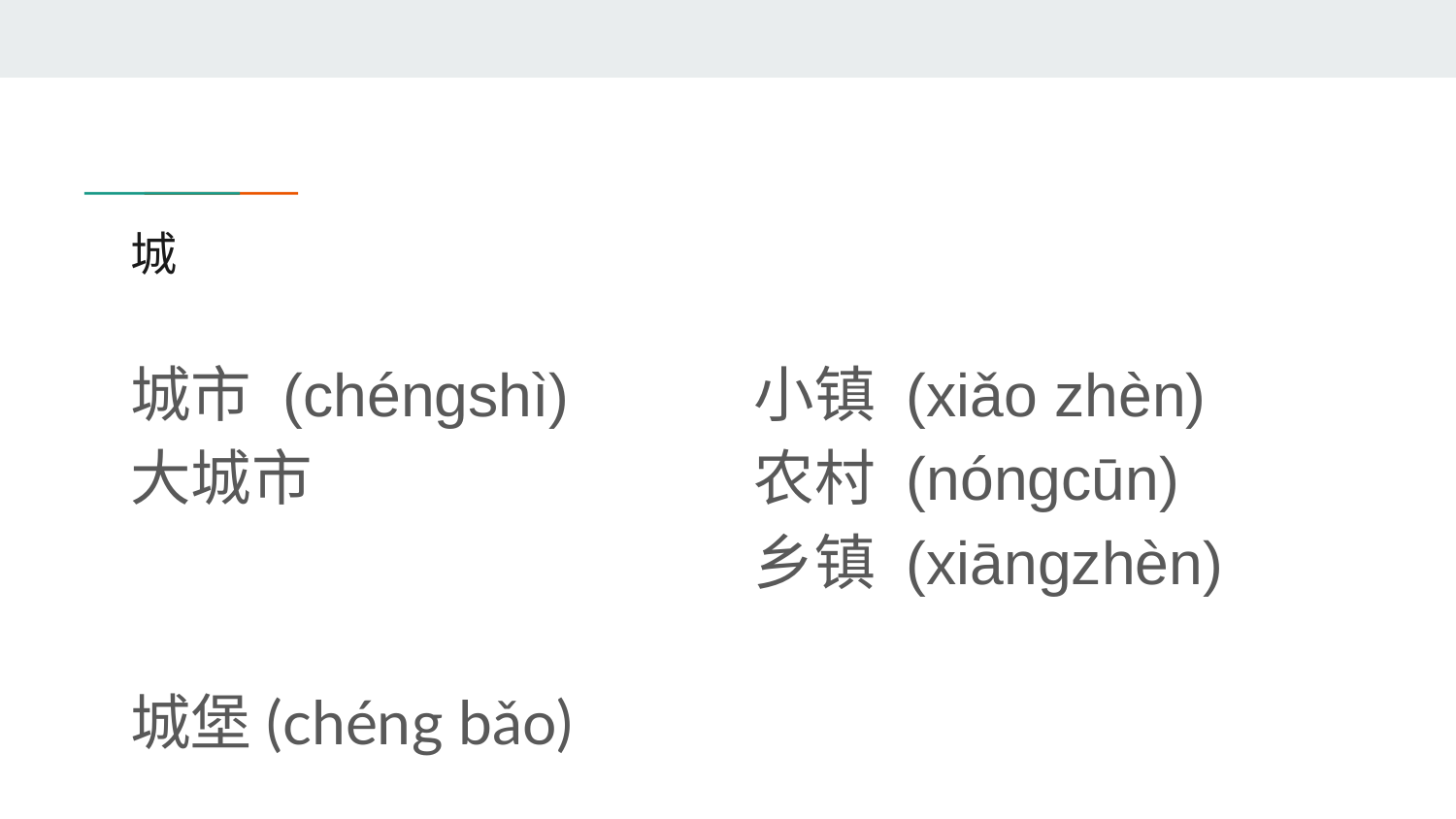

# 城
城市 (chéngshì)
大城市

城堡(chéng bǎo)

小镇 (xiǎo zhèn)
农村 (nóngcūn)
乡镇 (xiāngzhèn)